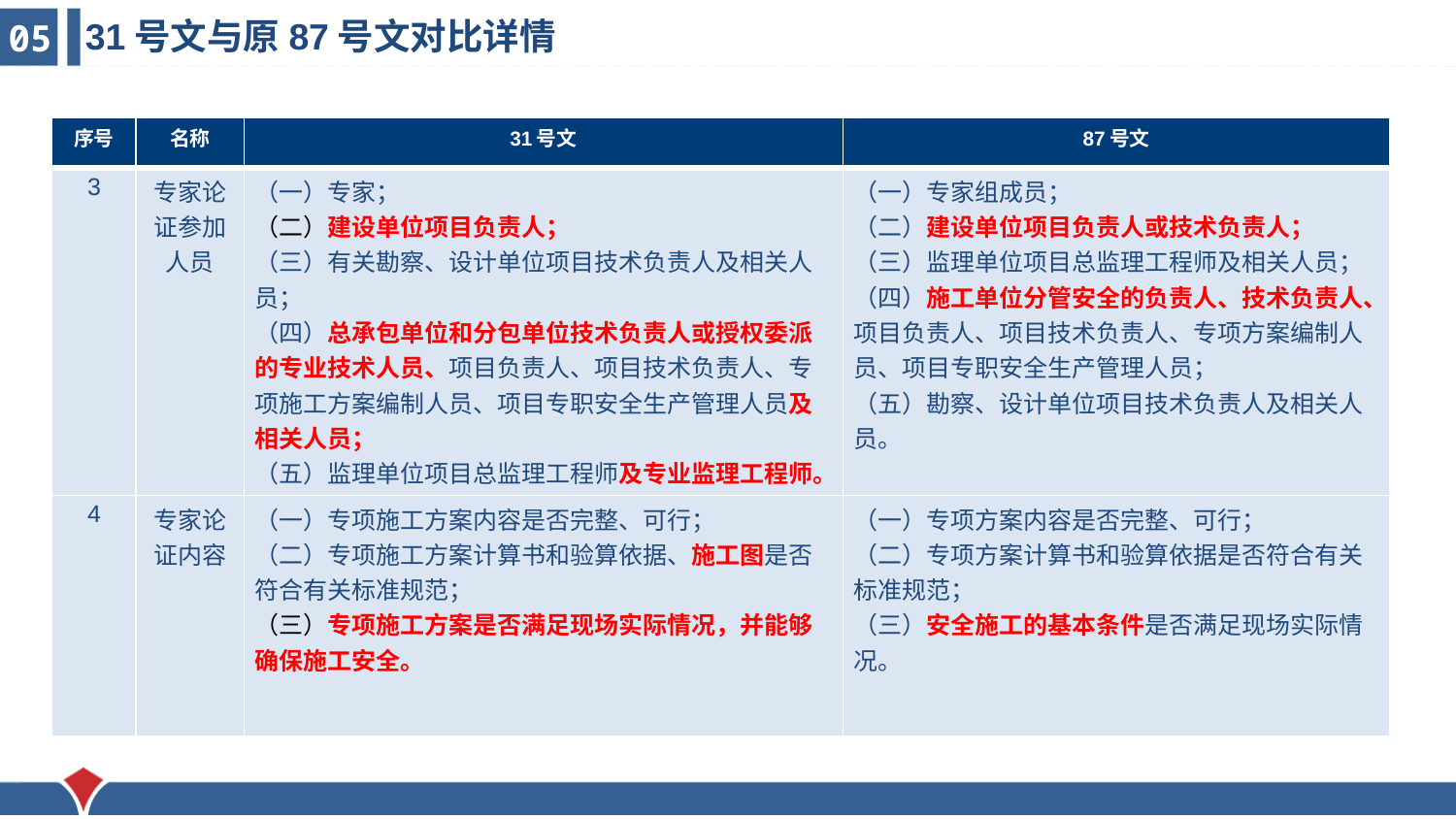

31号文与原87号文对比详情
05
| 序号 | 名称 | 31号文 | 87号文 |
| --- | --- | --- | --- |
| 3 | 专家论证参加人员 | （一）专家； （二）建设单位项目负责人； （三）有关勘察、设计单位项目技术负责人及相关人员； （四）总承包单位和分包单位技术负责人或授权委派的专业技术人员、项目负责人、项目技术负责人、专项施工方案编制人员、项目专职安全生产管理人员及相关人员； （五）监理单位项目总监理工程师及专业监理工程师。 | （一）专家组成员； （二）建设单位项目负责人或技术负责人； （三）监理单位项目总监理工程师及相关人员； （四）施工单位分管安全的负责人、技术负责人、项目负责人、项目技术负责人、专项方案编制人员、项目专职安全生产管理人员； （五）勘察、设计单位项目技术负责人及相关人员。 |
| 4 | 专家论证内容 | （一）专项施工方案内容是否完整、可行； （二）专项施工方案计算书和验算依据、施工图是否符合有关标准规范； （三）专项施工方案是否满足现场实际情况，并能够确保施工安全。 | （一）专项方案内容是否完整、可行； （二）专项方案计算书和验算依据是否符合有关标准规范； （三）安全施工的基本条件是否满足现场实际情况。 |